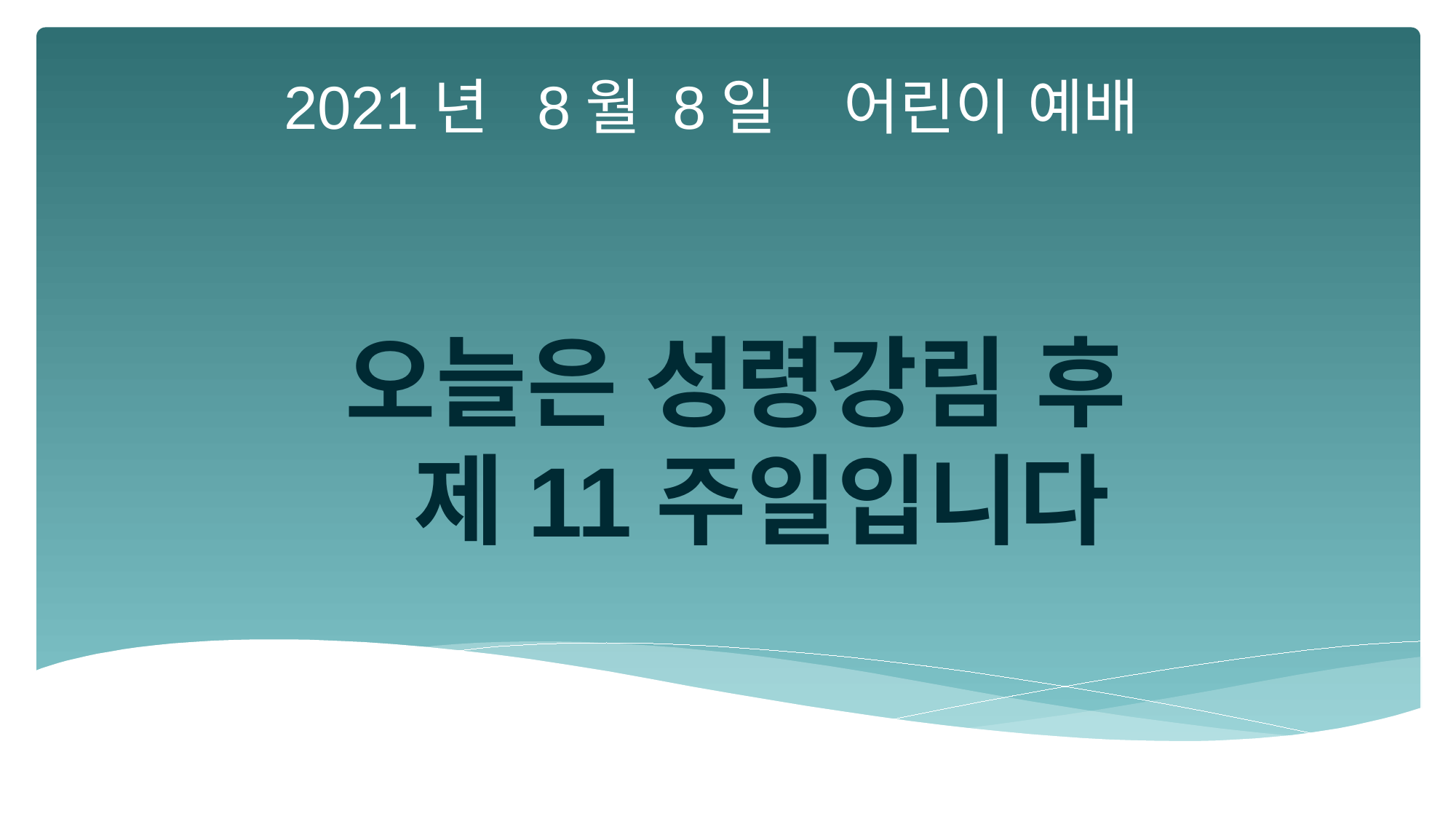

2021년  8월 8일    어린이 예배
오늘은 성령강림 후
 제11주일입니다